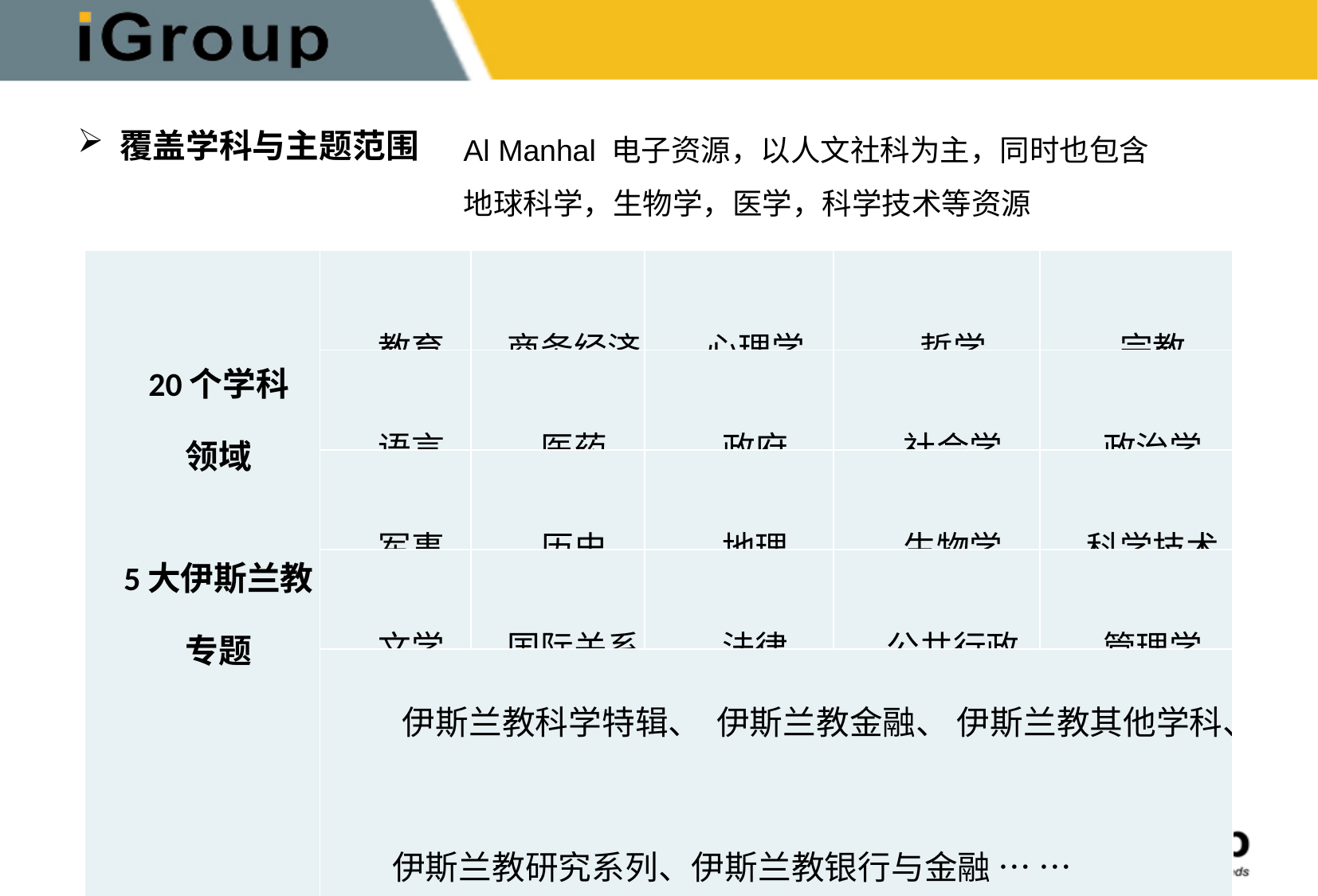

Al Manhal 电子资源，以人文社科为主，同时也包含地球科学，生物学，医学，科学技术等资源
 覆盖学科与主题范围
| 20个学科 领域 5大伊斯兰教专题 | 教育 | 商务经济 | 心理学 | 哲学 | 宗教 |
| --- | --- | --- | --- | --- | --- |
|  | 语言 | 医药 | 政府 | 社会学 | 政治学 |
|  | 军事 | 历史 | 地理 | 生物学 | 科学技术 |
|  | 文学 | 国际关系 | 法律 | 公共行政 | 管理学 |
|  | 伊斯兰教科学特辑、 伊斯兰教金融、 伊斯兰教其他学科、 伊斯兰教研究系列、伊斯兰教银行与金融 … … |  |  |  |  |